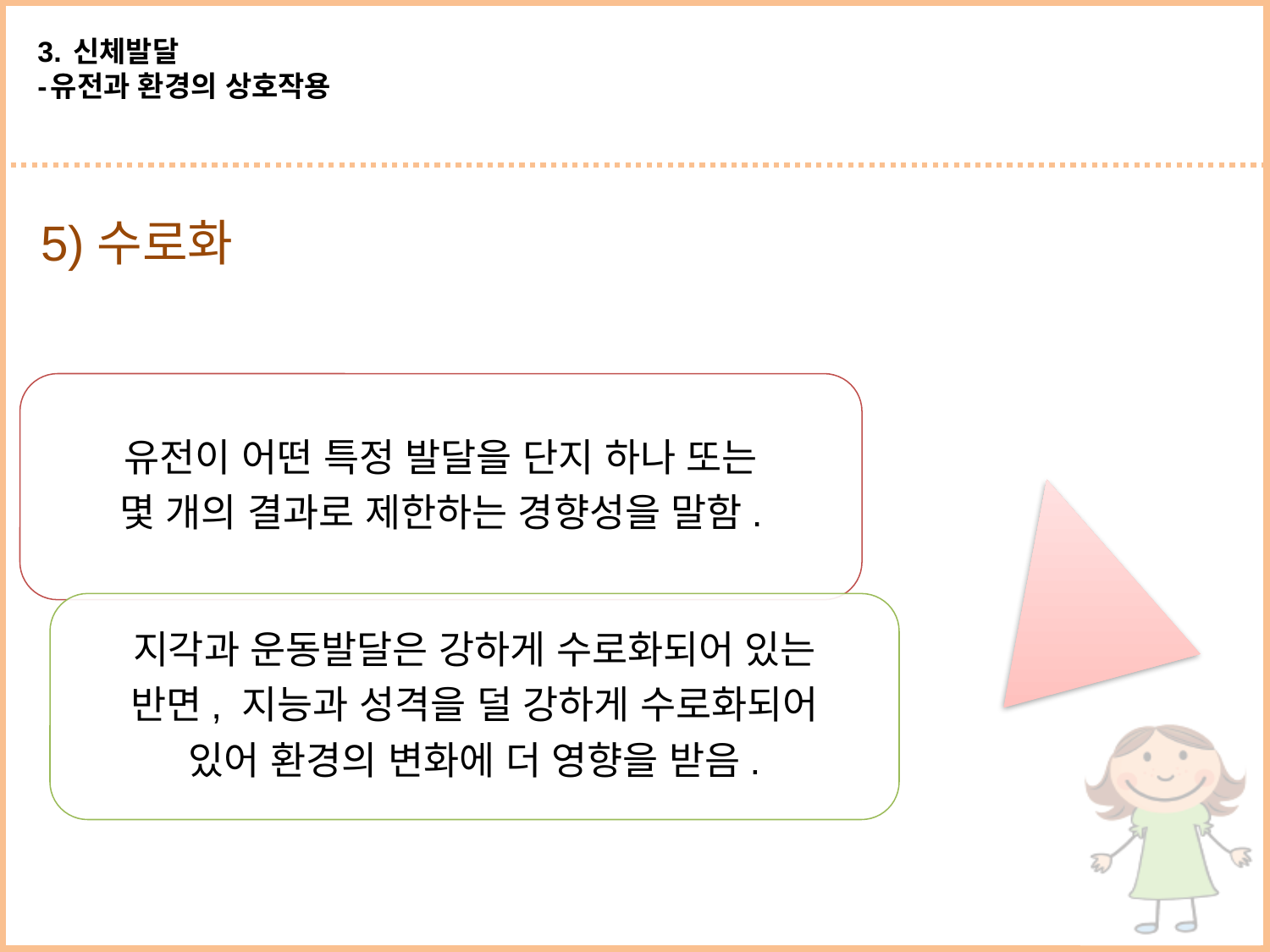

# 3. 신체발달 -유전과 환경의 상호작용
5)수로화
유전이 어떤 특정 발달을 단지 하나 또는
몇 개의 결과로 제한하는 경향성을 말함.
지각과 운동발달은 강하게 수로화되어 있는
반면, 지능과 성격을 덜 강하게 수로화되어
있어 환경의 변화에 더 영향을 받음.